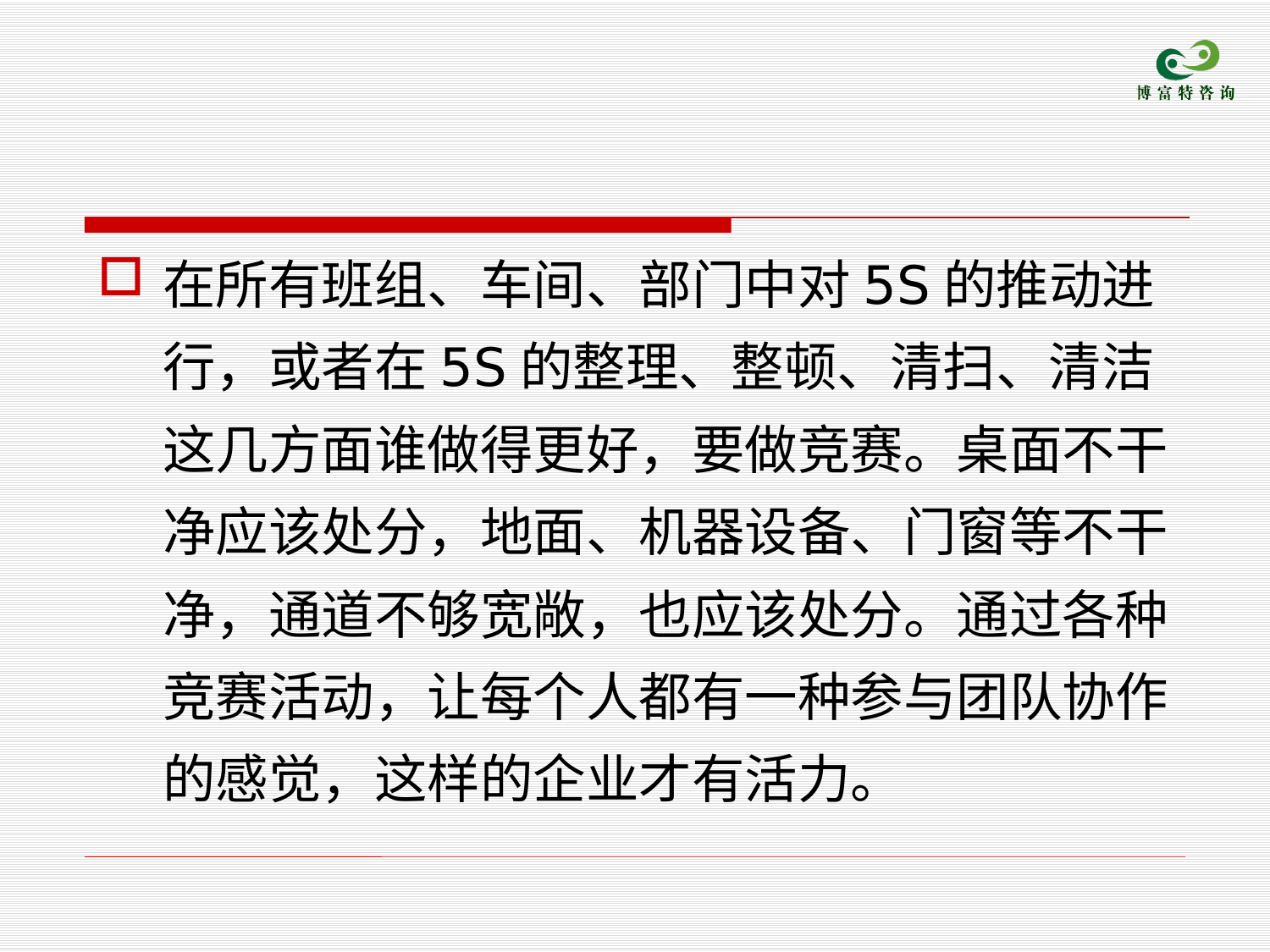

在所有班组、车间、部门中对5S的推动进行，或者在5S的整理、整顿、清扫、清洁这几方面谁做得更好，要做竞赛。桌面不干净应该处分，地面、机器设备、门窗等不干净，通道不够宽敞，也应该处分。通过各种竞赛活动，让每个人都有一种参与团队协作的感觉，这样的企业才有活力。
305